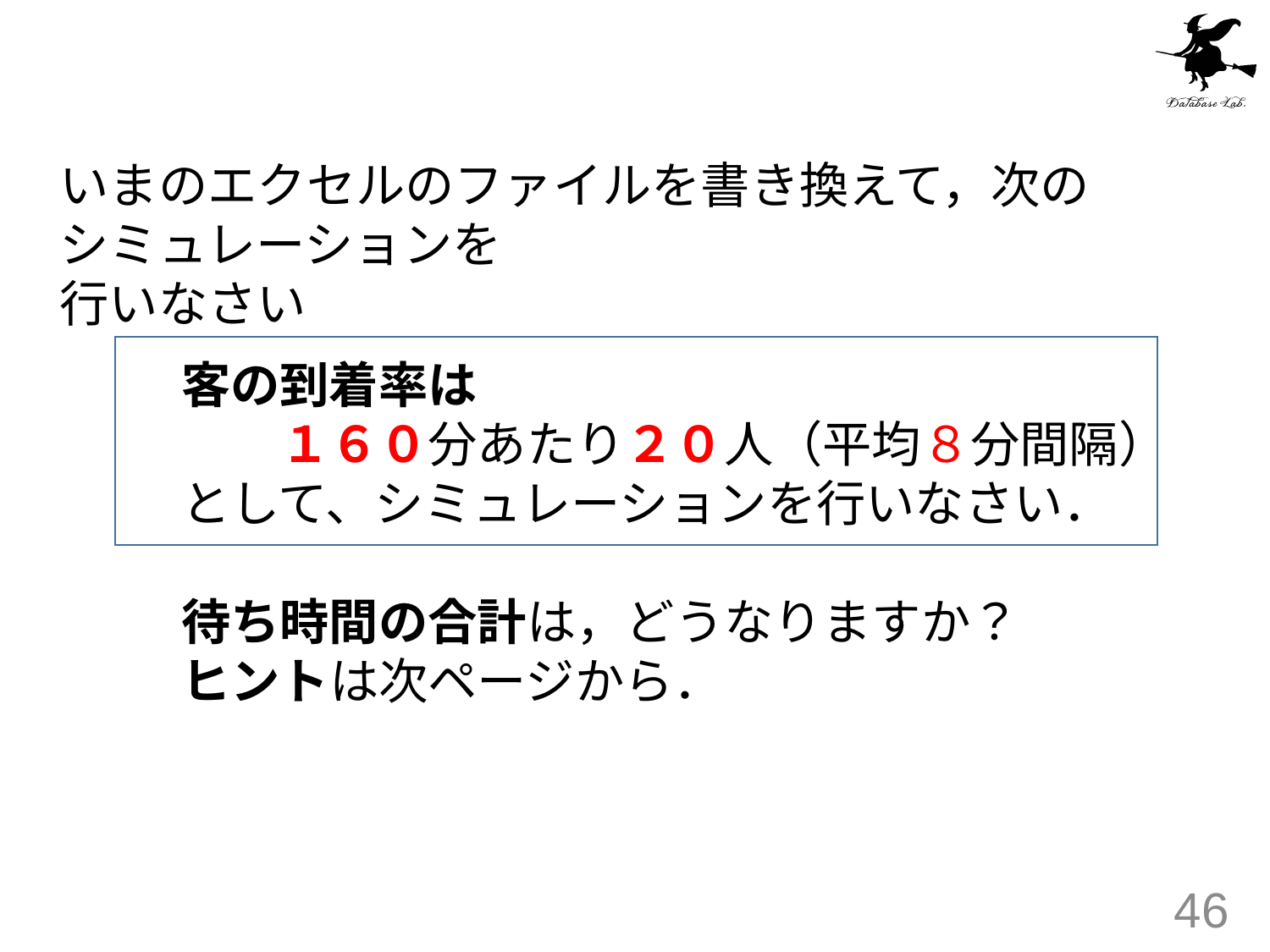

#

いまのエクセルのファイルを書き換えて，次のシミュレーションを
行いなさい

客の到着率は
　　１６０分あたり２０人（平均８分間隔）
として、シミュレーションを行いなさい．

待ち時間の合計は，どうなりますか？
ヒントは次ページから．
46